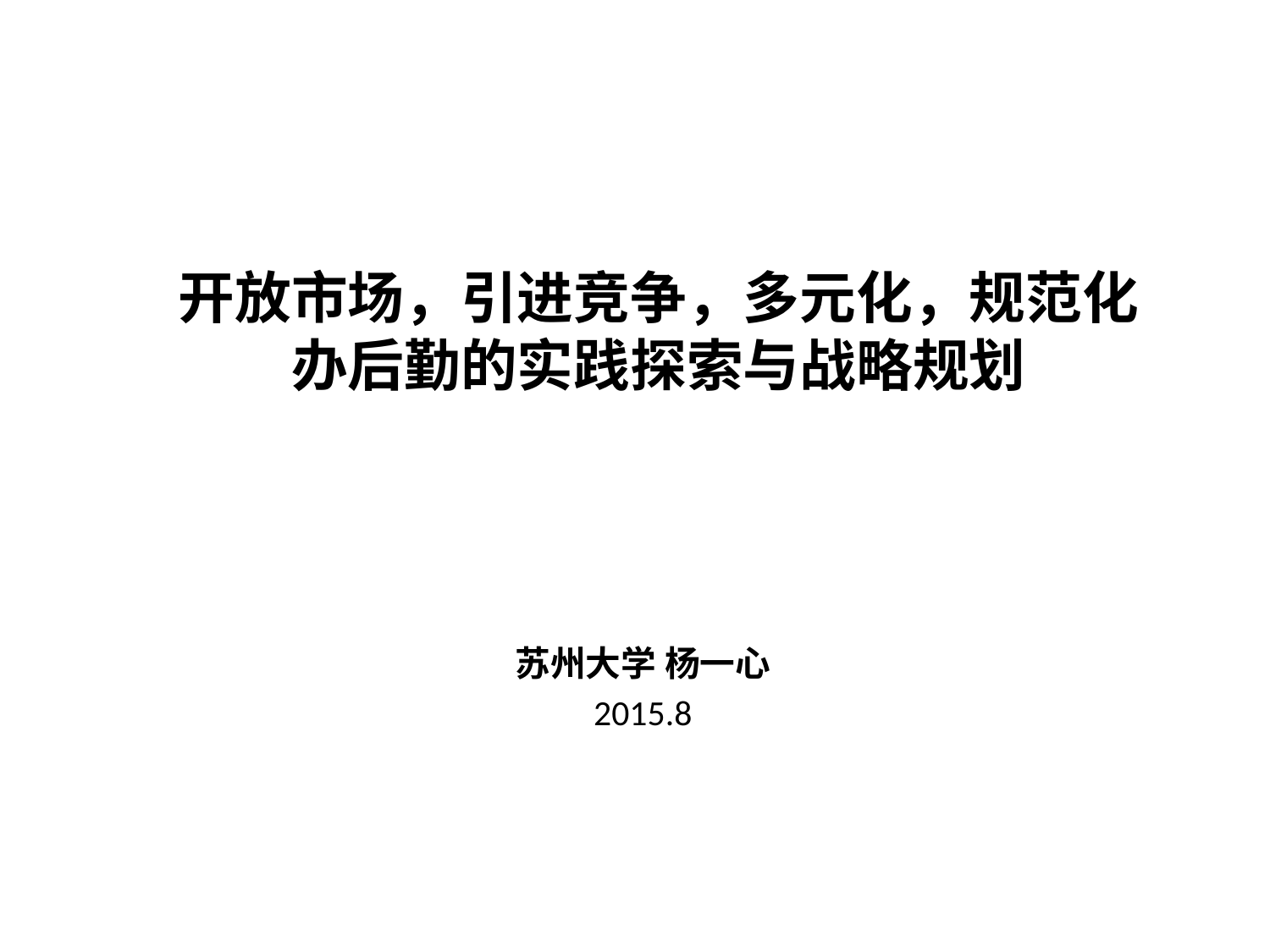

# 开放市场，引进竞争，多元化，规范化 办后勤的实践探索与战略规划
苏州大学 杨一心
2015.8